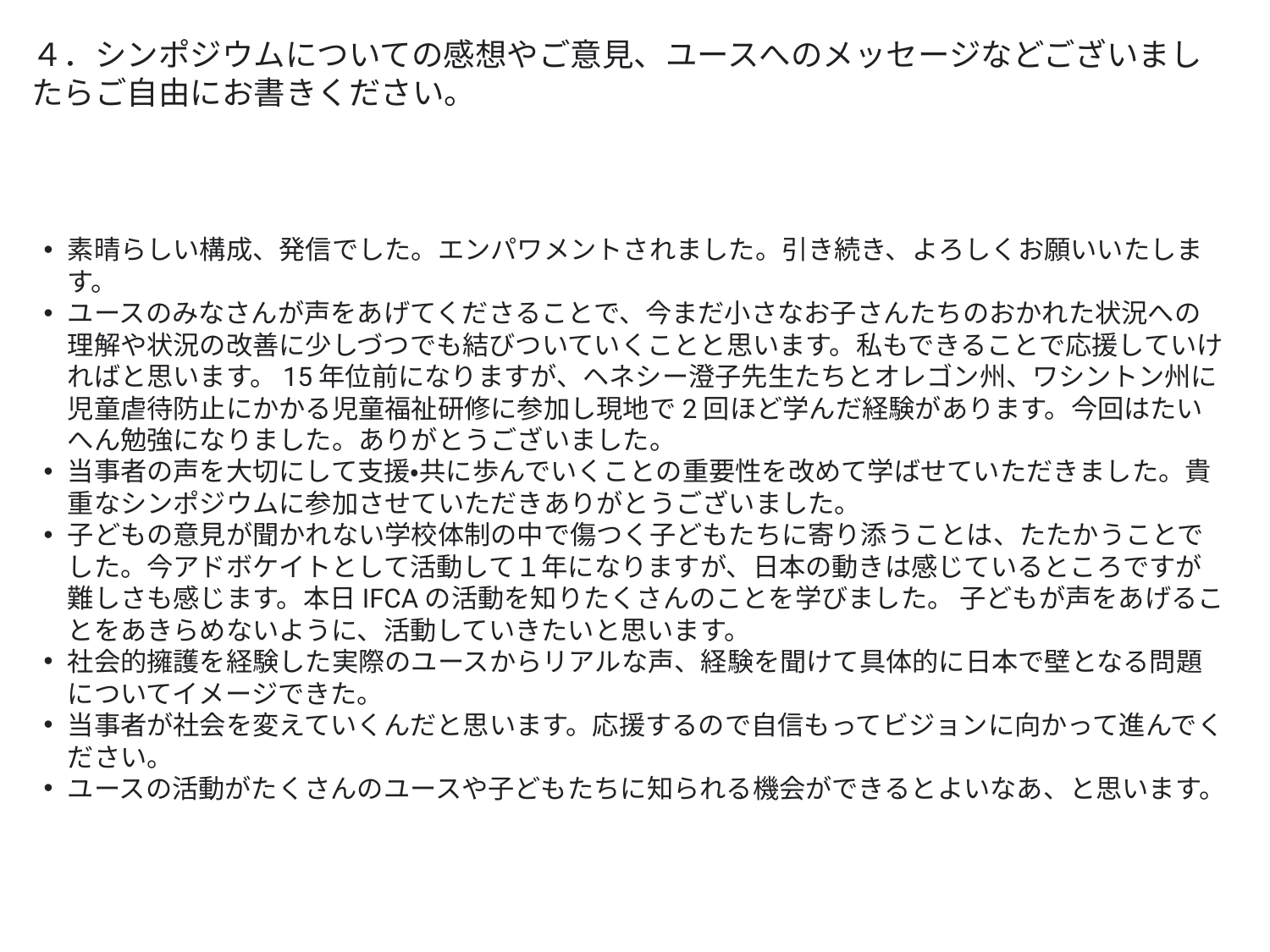

４．シンポジウムについての感想やご意見、ユースへのメッセージなどございましたらご自由にお書きください。
素晴らしい構成、発信でした。エンパワメントされました。引き続き、よろしくお願いいたします。
ユースのみなさんが声をあげてくださることで、今まだ小さなお子さんたちのおかれた状況への理解や状況の改善に少しづつでも結びついていくことと思います。私もできることで応援していければと思います。15年位前になりますが、ヘネシー澄子先生たちとオレゴン州、ワシントン州に児童虐待防止にかかる児童福祉研修に参加し現地で2回ほど学んだ経験があります。今回はたいへん勉強になりました。ありがとうございました。
当事者の声を大切にして支援・共に歩んでいくことの重要性を改めて学ばせていただきました。貴重なシンポジウムに参加させていただきありがとうございました。
子どもの意見が聞かれない学校体制の中で傷つく子どもたちに寄り添うことは、たたかうことでした。今アドボケイトとして活動して１年になりますが、日本の動きは感じているところですが難しさも感じます。本日IFCAの活動を知りたくさんのことを学びました。 子どもが声をあげることをあきらめないように、活動していきたいと思います。
社会的擁護を経験した実際のユースからリアルな声、経験を聞けて具体的に日本で壁となる問題についてイメージできた。
当事者が社会を変えていくんだと思います。応援するので自信もってビジョンに向かって進んでください。
ユースの活動がたくさんのユースや子どもたちに知られる機会ができるとよいなあ、と思います。